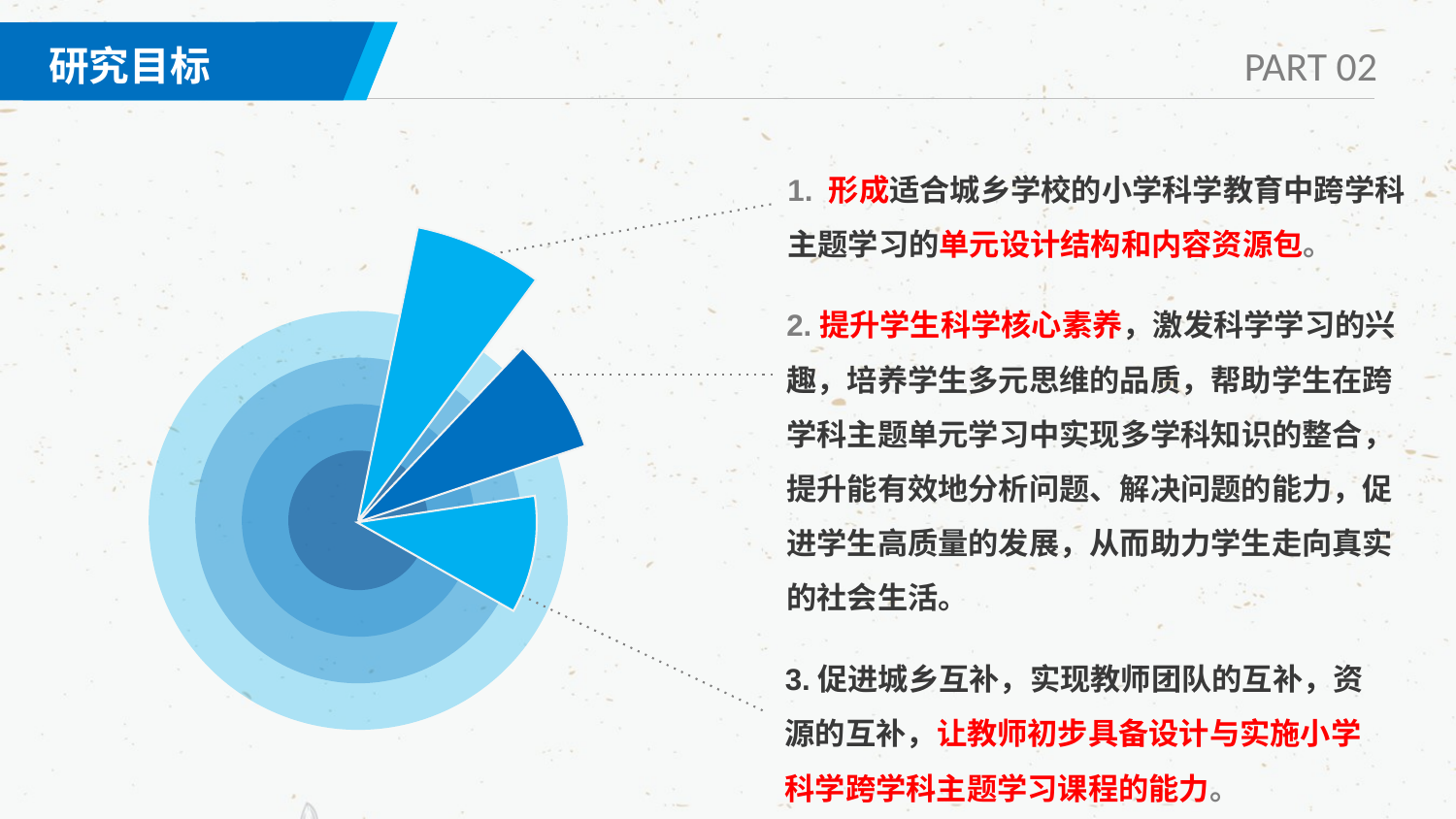

研究目标
1. 形成适合城乡学校的小学科学教育中跨学科主题学习的单元设计结构和内容资源包。

2.提升学生科学核心素养，激发科学学习的兴趣，培养学生多元思维的品质，帮助学生在跨学科主题单元学习中实现多学科知识的整合，提升能有效地分析问题、解决问题的能力，促进学生高质量的发展，从而助力学生走向真实的社会生活。

3.促进城乡互补，实现教师团队的互补，资源的互补，让教师初步具备设计与实施小学科学跨学科主题学习课程的能力。